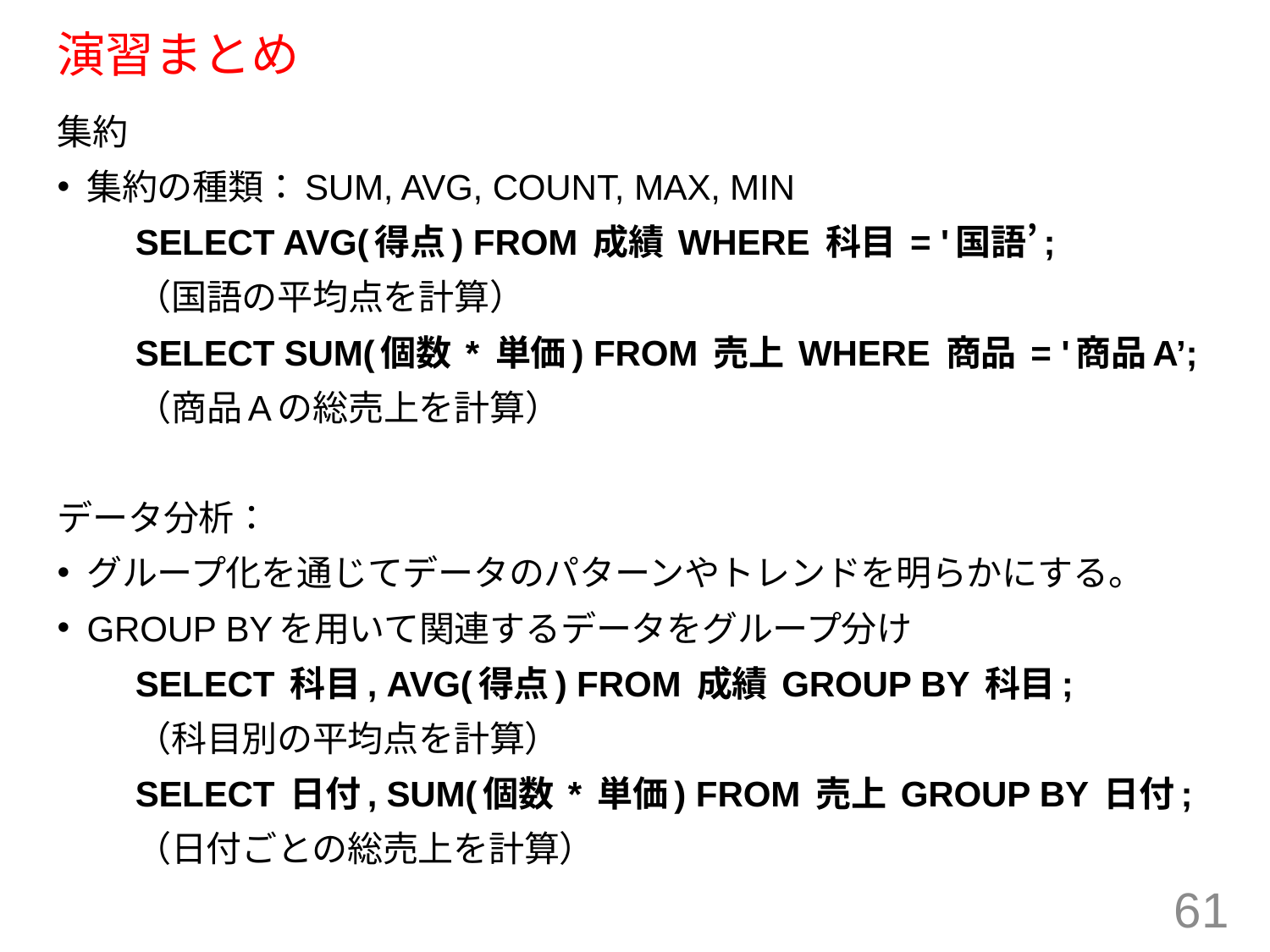

# 演習まとめ
集約
集約の種類：SUM, AVG, COUNT, MAX, MIN
        SELECT AVG(得点) FROM 成績 WHERE 科目 = '国語’;
　　 （国語の平均点を計算）
        SELECT SUM(個数 * 単価) FROM 売上 WHERE 商品 = '商品A’;
　　 （商品Aの総売上を計算）

データ分析：
グループ化を通じてデータのパターンやトレンドを明らかにする。
GROUP BYを用いて関連するデータをグループ分け
        SELECT 科目, AVG(得点) FROM 成績 GROUP BY 科目;
　　 （科目別の平均点を計算）
        SELECT 日付, SUM(個数 * 単価) FROM 売上 GROUP BY 日付;
　　 （日付ごとの総売上を計算）

61